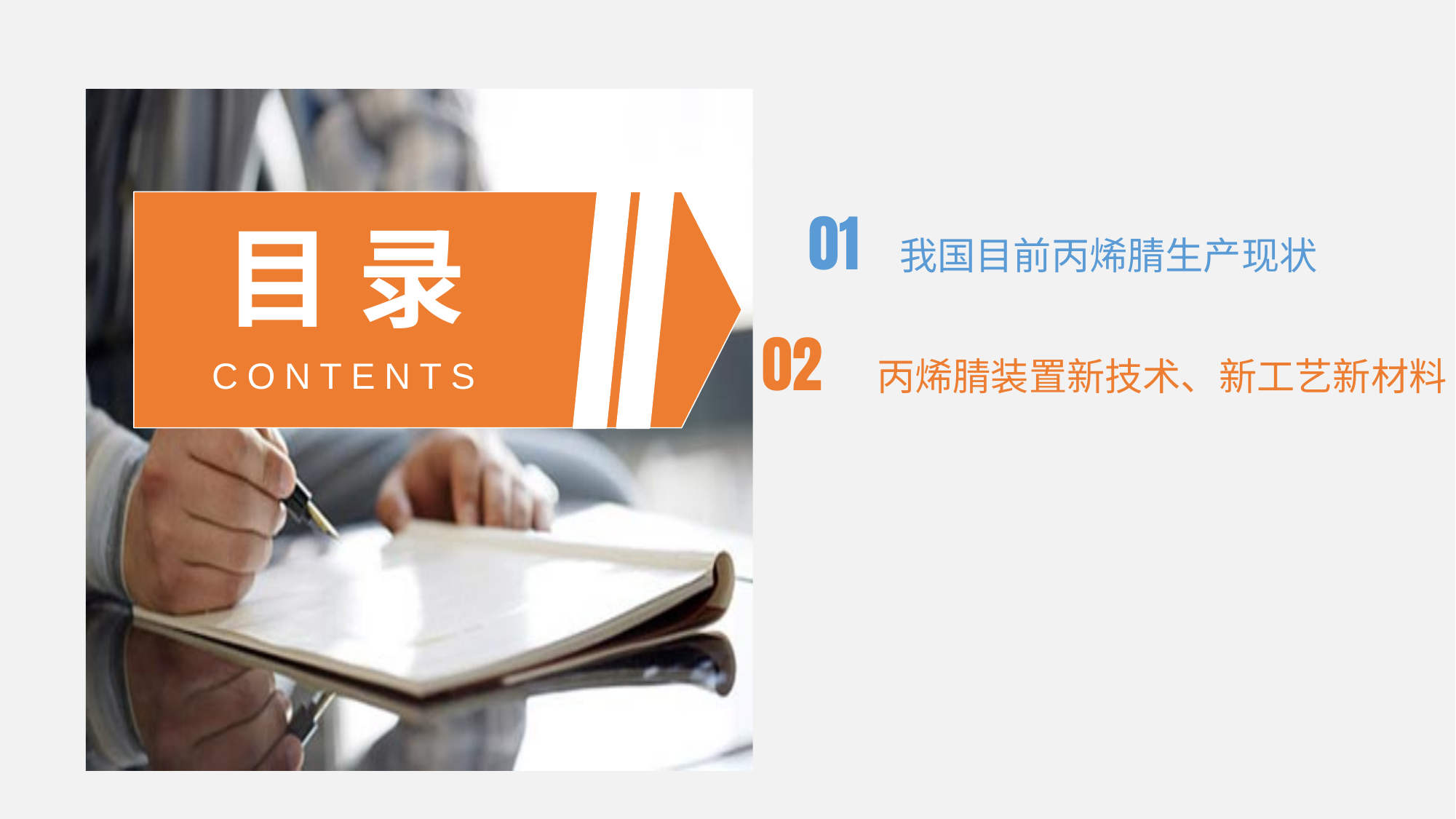

目 录
01  我国目前丙烯腈生产现状

02   丙烯腈装置新技术、新工艺新材料
CONTENTS